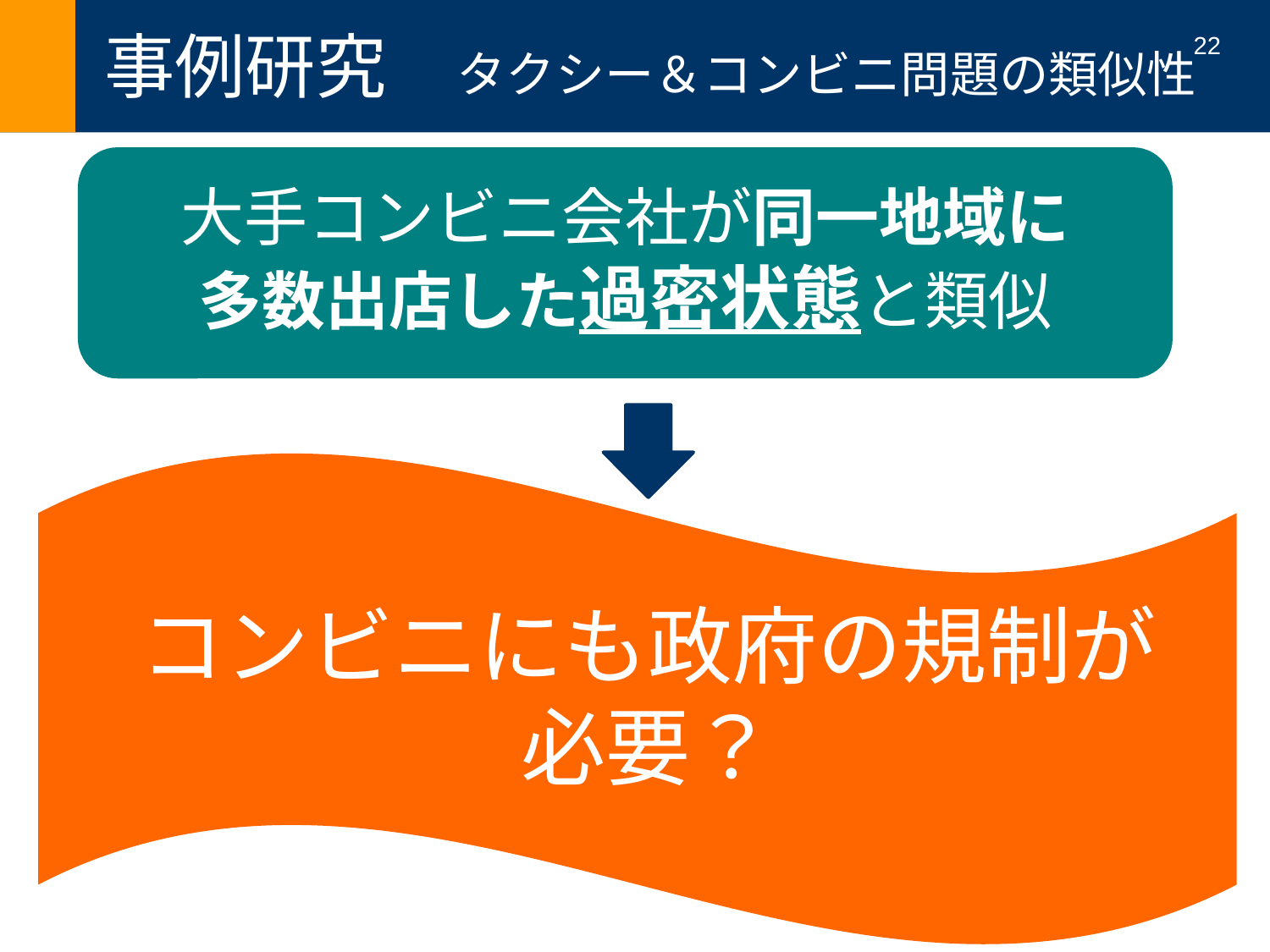

事例研究　タクシー＆コンビニ問題の類似性
22
22

大手コンビニ会社が同一地域に
多数出店した過密状態と類似

コンビニにも政府の規制が
必要？